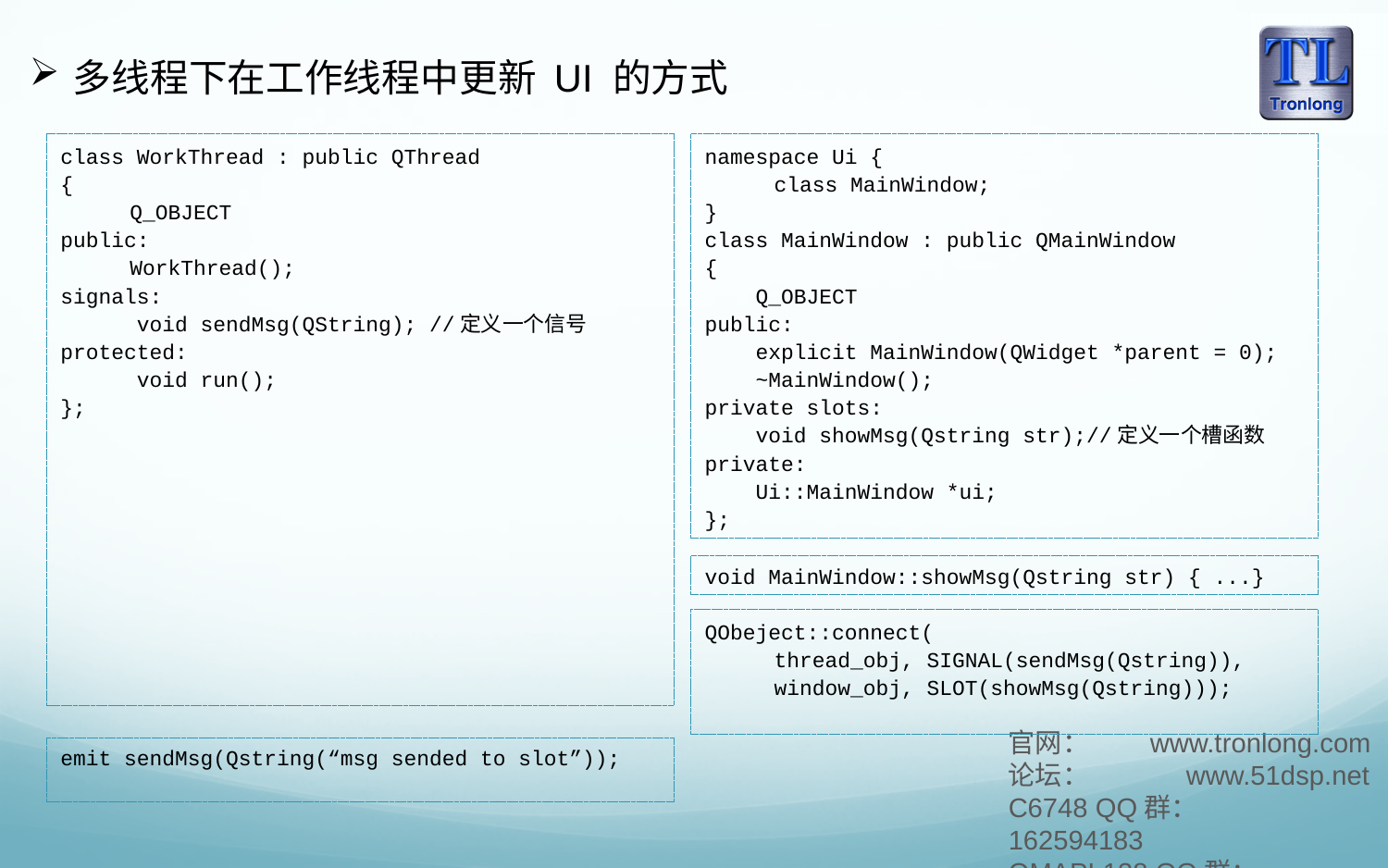

多线程下在工作线程中更新 UI 的方式
class WorkThread : public QThread
{
Q_OBJECT
public:
WorkThread();
signals:
      void sendMsg(QString); //定义一个信号
protected:
      void run();
};

namespace Ui {
class MainWindow;
}
class MainWindow : public QMainWindow
{
    Q_OBJECT
public:
    explicit MainWindow(QWidget *parent = 0);
    ~MainWindow();
private slots:
    void showMsg(Qstring str);//定义一个槽函数
private:
    Ui::MainWindow *ui;
};
void MainWindow::showMsg(Qstring str) { ...}
QObeject::connect(
thread_obj, SIGNAL(sendMsg(Qstring)),
window_obj, SLOT(showMsg(Qstring)));
emit sendMsg(Qstring(“msg sended to slot”));